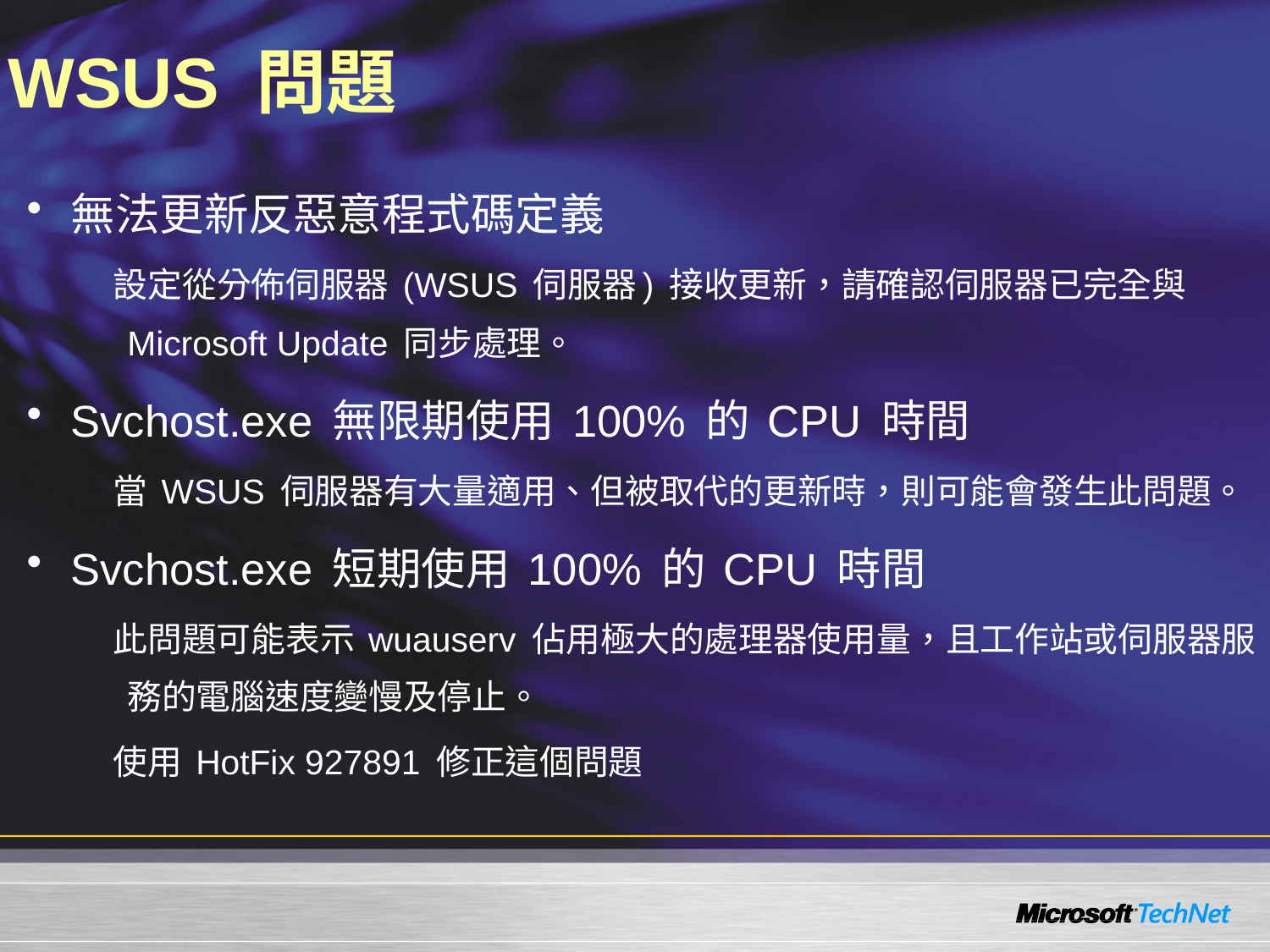

# WSUS 問題
無法更新反惡意程式碼定義
設定從分佈伺服器 (WSUS 伺服器) 接收更新，請確認伺服器已完全與 Microsoft Update 同步處理。
Svchost.exe 無限期使用 100% 的 CPU 時間
當 WSUS 伺服器有大量適用、但被取代的更新時，則可能會發生此問題。
Svchost.exe 短期使用 100% 的 CPU 時間
此問題可能表示 wuauserv 佔用極大的處理器使用量，且工作站或伺服器服務的電腦速度變慢及停止。
使用 HotFix 927891 修正這個問題